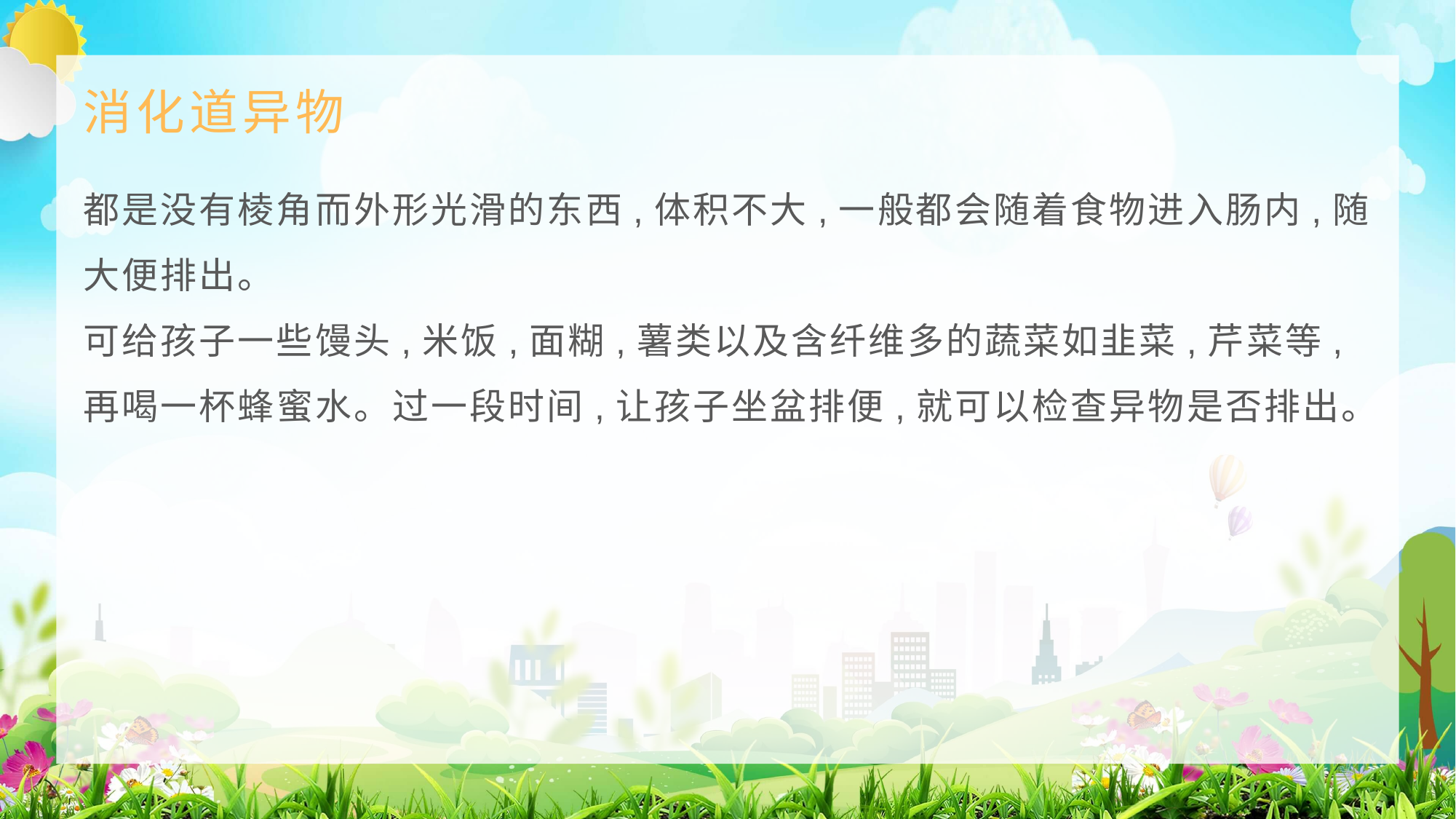

# 消化道异物
都是没有棱角而外形光滑的东西,体积不大,一般都会随着食物进入肠内,随大便排出。
可给孩子一些馒头,米饭,面糊,薯类以及含纤维多的蔬菜如韭菜,芹菜等,再喝一杯蜂蜜水。过一段时间,让孩子坐盆排便,就可以检查异物是否排出。